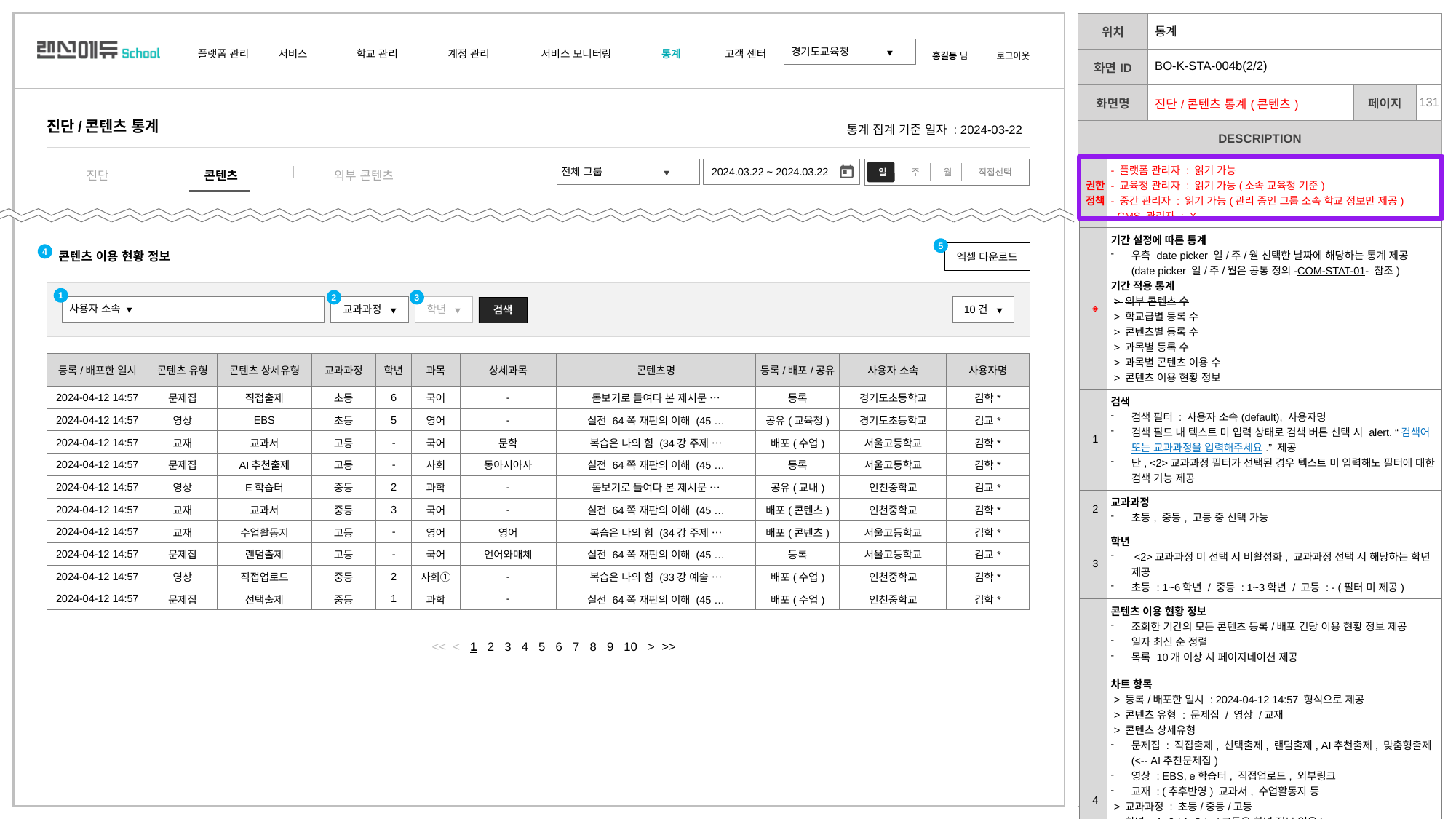

|  | 통계 |  |  |
| --- | --- | --- | --- |
|  | BO-K-STA-004b(2/2) |  |  |
|  | 진단/콘텐츠 통계(콘텐츠) |  |  |
통계 집계 기준 일자 : 2024-03-22
진단/콘텐츠 통계

| 권한 정책 | - 플랫폼 관리자 : 읽기 가능 - 교육청 관리자 : 읽기 가능(소속 교육청 기준) - 중간 관리자 : 읽기 가능(관리 중인 그룹 소속 학교 정보만 제공) - CMS 관리자 : X |
| --- | --- |
| ※ | 기간 설정에 따른 통계 우측 date picker 일/주/월 선택한 날짜에 해당하는 통계 제공 (date picker 일/주/월은 공통 정의-COM-STAT-01- 참조) 기간 적용 통계 > 외부 콘텐츠 수 > 학교급별 등록 수 > 콘텐츠별 등록 수 > 과목별 등록 수 > 과목별 콘텐츠 이용 수 > 콘텐츠 이용 현황 정보 |
| 1 | 검색 검색 필터 : 사용자 소속(default), 사용자명 검색 필드 내 텍스트 미 입력 상태로 검색 버튼 선택 시 alert. “검색어 또는 교과과정을 입력해주세요.” 제공 단, <2>교과과정 필터가 선택된 경우 텍스트 미 입력해도 필터에 대한 검색 기능 제공 |
| 2 | 교과과정 초등, 중등, 고등 중 선택 가능 |
| 3 | 학년 <2>교과과정 미 선택 시 비활성화, 교과과정 선택 시 해당하는 학년 제공 초등 : 1~6학년 / 중등 : 1~3학년 / 고등 : - (필터 미 제공) |
| 4 | 콘텐츠 이용 현황 정보 조회한 기간의 모든 콘텐츠 등록/배포 건당 이용 현황 정보 제공 일자 최신 순 정렬 목록 10개 이상 시 페이지네이션 제공 차트 항목 > 등록/배포한 일시 : 2024-04-12 14:57 형식으로 제공 > 콘텐츠 유형 : 문제집 / 영상 /교재 > 콘텐츠 상세유형 문제집 : 직접출제, 선택출제, 랜덤출제, AI추천출제, 맞춤형출제(<-- AI추천문제집) 영상 : EBS, e학습터, 직접업로드, 외부링크 교재 : (추후반영) 교과서, 수업활동지 등 > 교과과정 : 초등/중등/고등 > 학년 : 1~6 / 1~3 / - (고등은 학년 정보 없음) > 과목 : 해당 평가단위의 과목명 > 상세과목 : 해당 평가단위의 상세과목명 (고등만 노출, 초등/중등은 ‘-’ 표기) > 콘텐츠명 : 등록 또는 배포한 콘텐츠명, 영역 내에서 2줄 이상 길어질 경우 말줄임표 (…) 제공 > 등록/배포/공유 - 등록 - 배포(수업), 배포(콘텐츠) - 공유(교육청), 공유(교내) > 사용자 소속 : 사용자 소속 학교명 > 사용자명 |
| 5 | 엑셀 다운로드 다운로드 시점 조회한 <4>의 내용이 엑셀로 다운로드 |
2024.03.22 ~ 2024.03.22

일
주
월
직접선택
전체 그룹                     ▼
콘텐츠
외부 콘텐츠
진단

5
< 플랫폼/교육청 관리자 접속 시>
엑셀 다운로드
4
콘텐츠 이용 현황 정보
전체 그룹             ▼
----------------------------------
강남 초등 그룹
서초 초등 그룹
송파 초등 그룹

1
2
3
사용자 소속  ▼

교과과정   ▼
학년   ▼
10건   ▼
검색
| 등록/배포한 일시 | 콘텐츠 유형 | 콘텐츠 상세유형 | 교과과정 | 학년 | 과목 | 상세과목 | 콘텐츠명 | 등록/배포/공유 | 사용자 소속 | 사용자명 |
| --- | --- | --- | --- | --- | --- | --- | --- | --- | --- | --- |
| 2024-04-12 14:57 | 문제집 | 직접출제 | 초등 | 6 | 국어 | - | 돋보기로 들여다 본 제시문 … | 등록 | 경기도초등학교 | 김학\* |
| 2024-04-12 14:57 | 영상 | EBS | 초등 | 5 | 영어 | - | 실전 64쪽 재판의 이해 (45 … | 공유(교육청) | 경기도초등학교 | 김교\* |
| 2024-04-12 14:57 | 교재 | 교과서 | 고등 | - | 국어 | 문학 | 복습은 나의 힘 (34강 주제 … | 배포(수업) | 서울고등학교 | 김학\* |
| 2024-04-12 14:57 | 문제집 | AI추천출제 | 고등 | - | 사회 | 동아시아사 | 실전 64쪽 재판의 이해 (45 … | 등록 | 서울고등학교 | 김학\* |
| 2024-04-12 14:57 | 영상 | E학습터 | 중등 | 2 | 과학 | - | 돋보기로 들여다 본 제시문 … | 공유(교내) | 인천중학교 | 김교\* |
| 2024-04-12 14:57 | 교재 | 교과서 | 중등 | 3 | 국어 | - | 실전 64쪽 재판의 이해 (45 … | 배포(콘텐츠) | 인천중학교 | 김학\* |
| 2024-04-12 14:57 | 교재 | 수업활동지 | 고등 | - | 영어 | 영어 | 복습은 나의 힘 (34강 주제 … | 배포(콘텐츠) | 서울고등학교 | 김학\* |
| 2024-04-12 14:57 | 문제집 | 랜덤출제 | 고등 | - | 국어 | 언어와매체 | 실전 64쪽 재판의 이해 (45 … | 등록 | 서울고등학교 | 김교\* |
| 2024-04-12 14:57 | 영상 | 직접업로드 | 중등 | 2 | 사회① | - | 복습은 나의 힘 (33강 예술 … | 배포(수업) | 인천중학교 | 김학\* |
| 2024-04-12 14:57 | 문제집 | 선택출제 | 중등 | 1 | 과학 | - | 실전 64쪽 재판의 이해 (45 … | 배포(수업) | 인천중학교 | 김학\* |
< 중간 관리자 접속 시>
강낭 초등 그룹 ▼
----------------------------------
강낭 초등 그룹
서초 초등 그룹
송파 초등 그룹
<<  <   1   2   3   4   5   6   7   8   9   10   >  >>